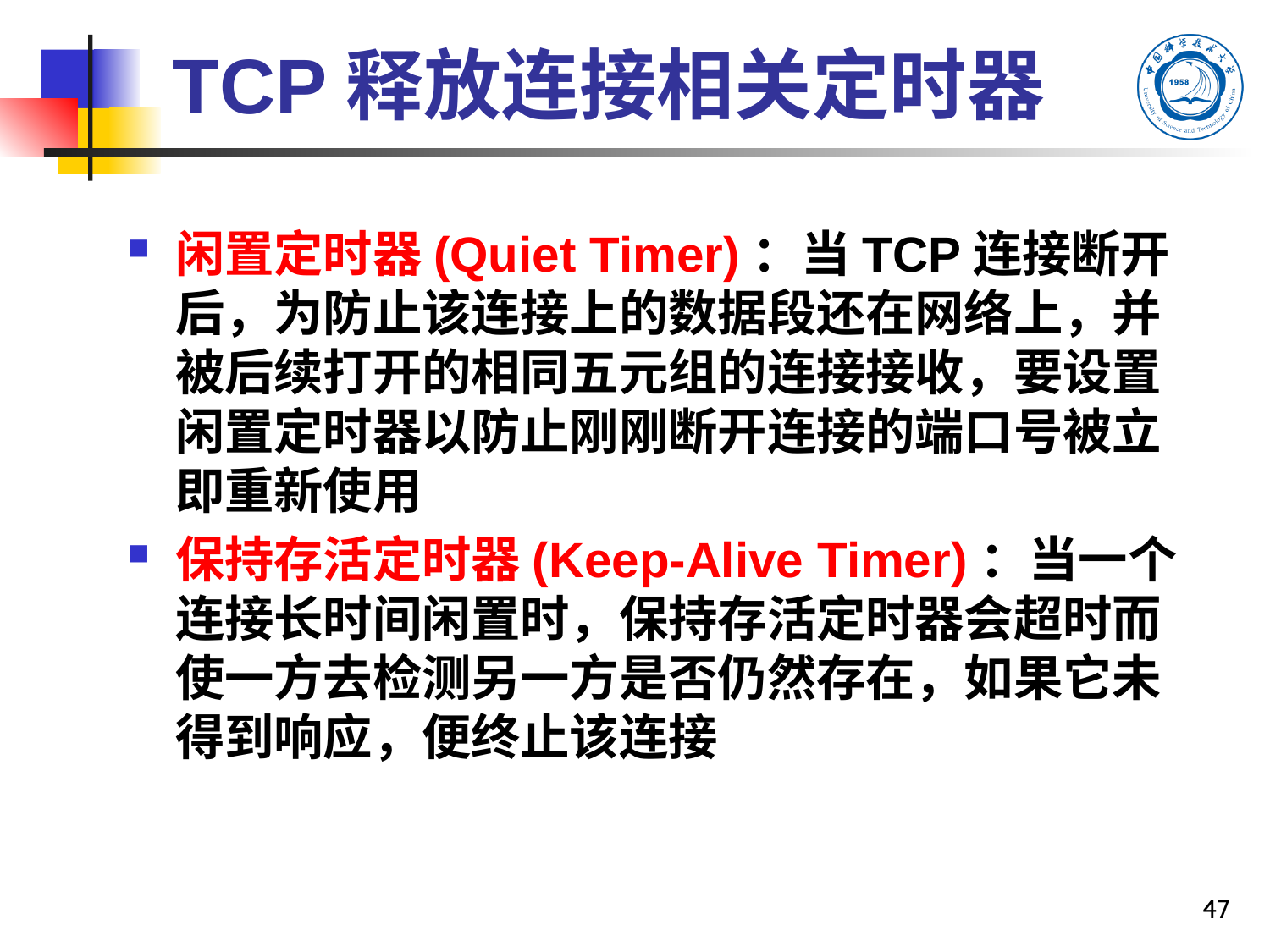

#
TCP释放连接相关定时器
闲置定时器(Quiet Timer)：当TCP连接断开后，为防止该连接上的数据段还在网络上，并被后续打开的相同五元组的连接接收，要设置闲置定时器以防止刚刚断开连接的端口号被立即重新使用
保持存活定时器(Keep-Alive Timer)：当一个连接长时间闲置时，保持存活定时器会超时而使一方去检测另一方是否仍然存在，如果它未得到响应，便终止该连接
47